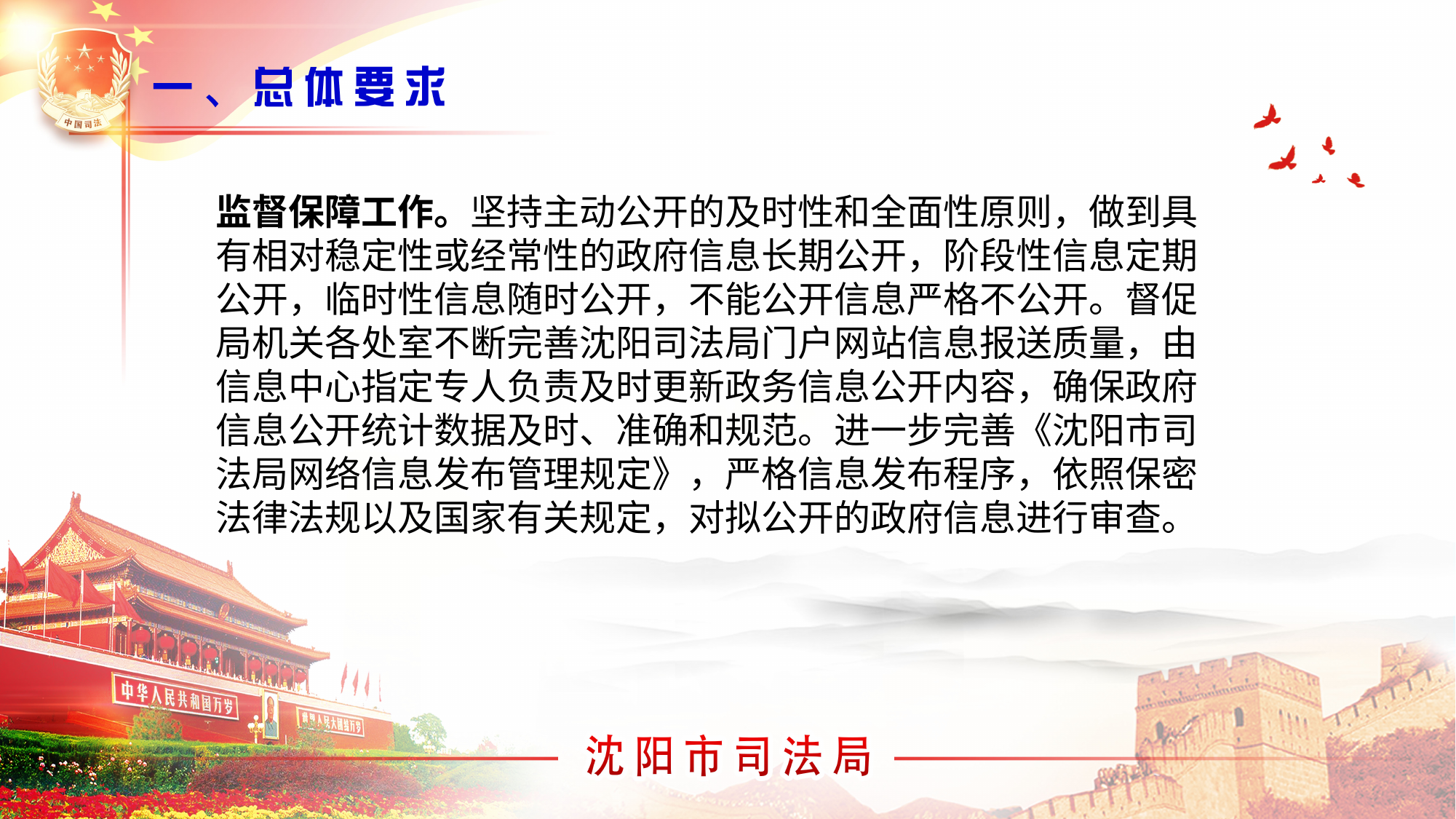

监督保障工作。坚持主动公开的及时性和全面性原则，做到具有相对稳定性或经常性的政府信息长期公开，阶段性信息定期公开，临时性信息随时公开，不能公开信息严格不公开。督促局机关各处室不断完善沈阳司法局门户网站信息报送质量，由信息中心指定专人负责及时更新政务信息公开内容，确保政府信息公开统计数据及时、准确和规范。进一步完善《沈阳市司法局网络信息发布管理规定》，严格信息发布程序，依照保密法律法规以及国家有关规定，对拟公开的政府信息进行审查。